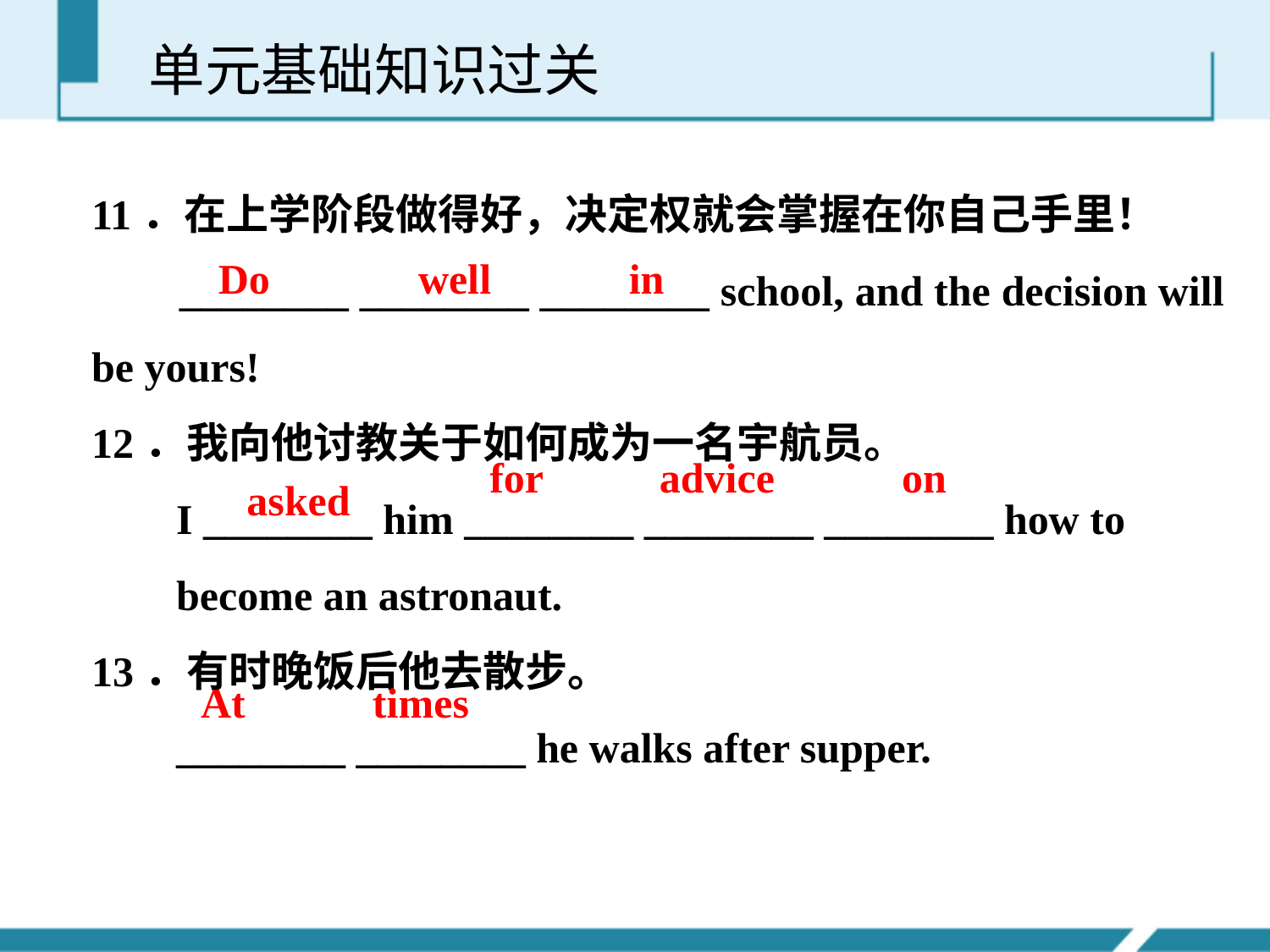

单元基础知识过关
11．在上学阶段做得好，决定权就会掌握在你自己手里！
        ________ ________ ________ school, and the decision will be yours!
12．我向他讨教关于如何成为一名宇航员。
        I ________ him ________ ________ ________ how to
        become an astronaut.
13．有时晚饭后他去散步。
        ________ ________ he walks after supper.
Do              well             in
asked
for           advice            on
At            times